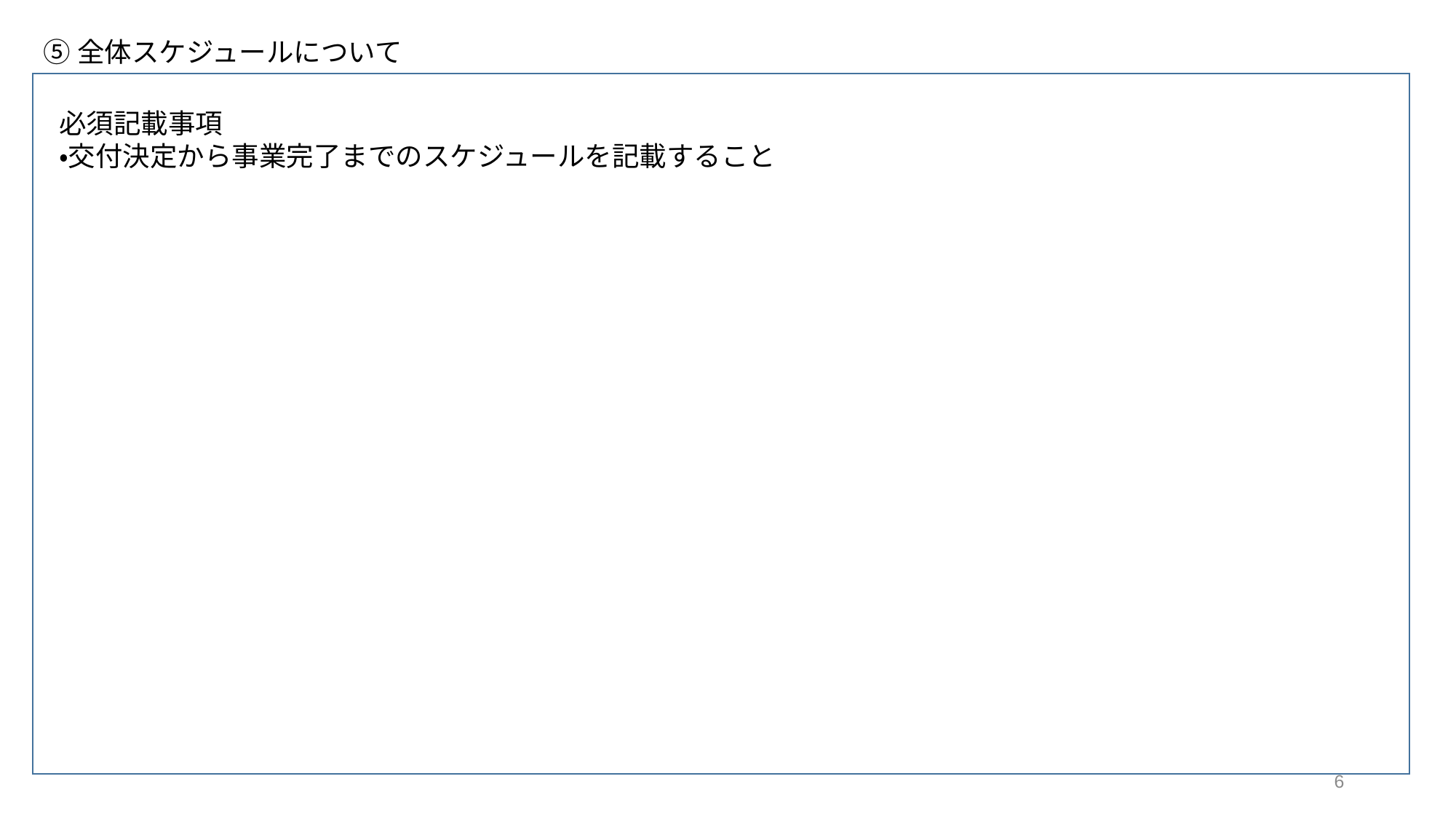

⑤全体スケジュールについて

必須記載事項
・交付決定から事業完了までのスケジュールを記載すること
6